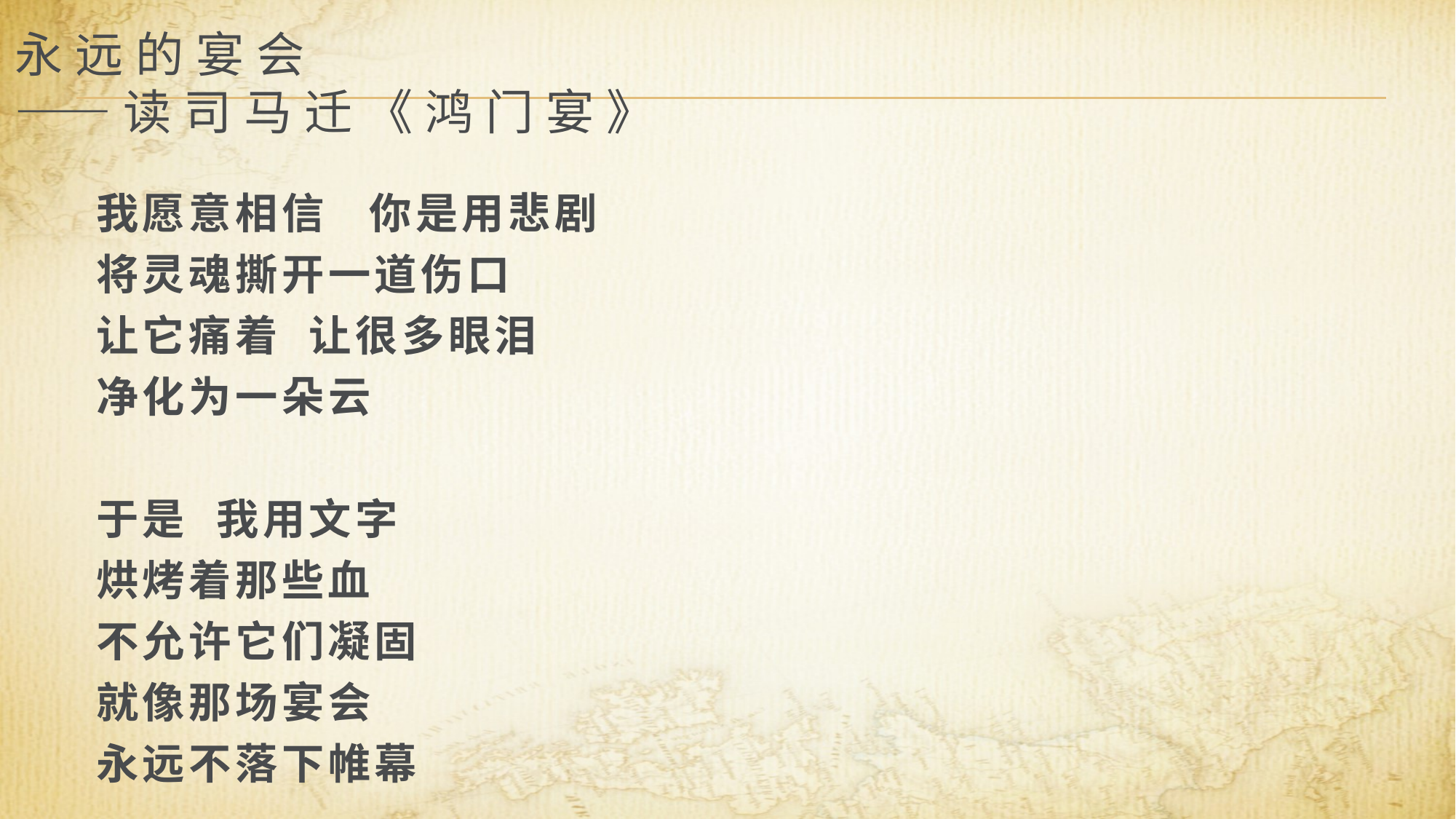

永远的宴会
——读司马迁《鸿门宴》
我愿意相信   你是用悲剧
将灵魂撕开一道伤口
让它痛着  让很多眼泪
净化为一朵云

于是  我用文字
烘烤着那些血
不允许它们凝固
就像那场宴会
永远不落下帷幕